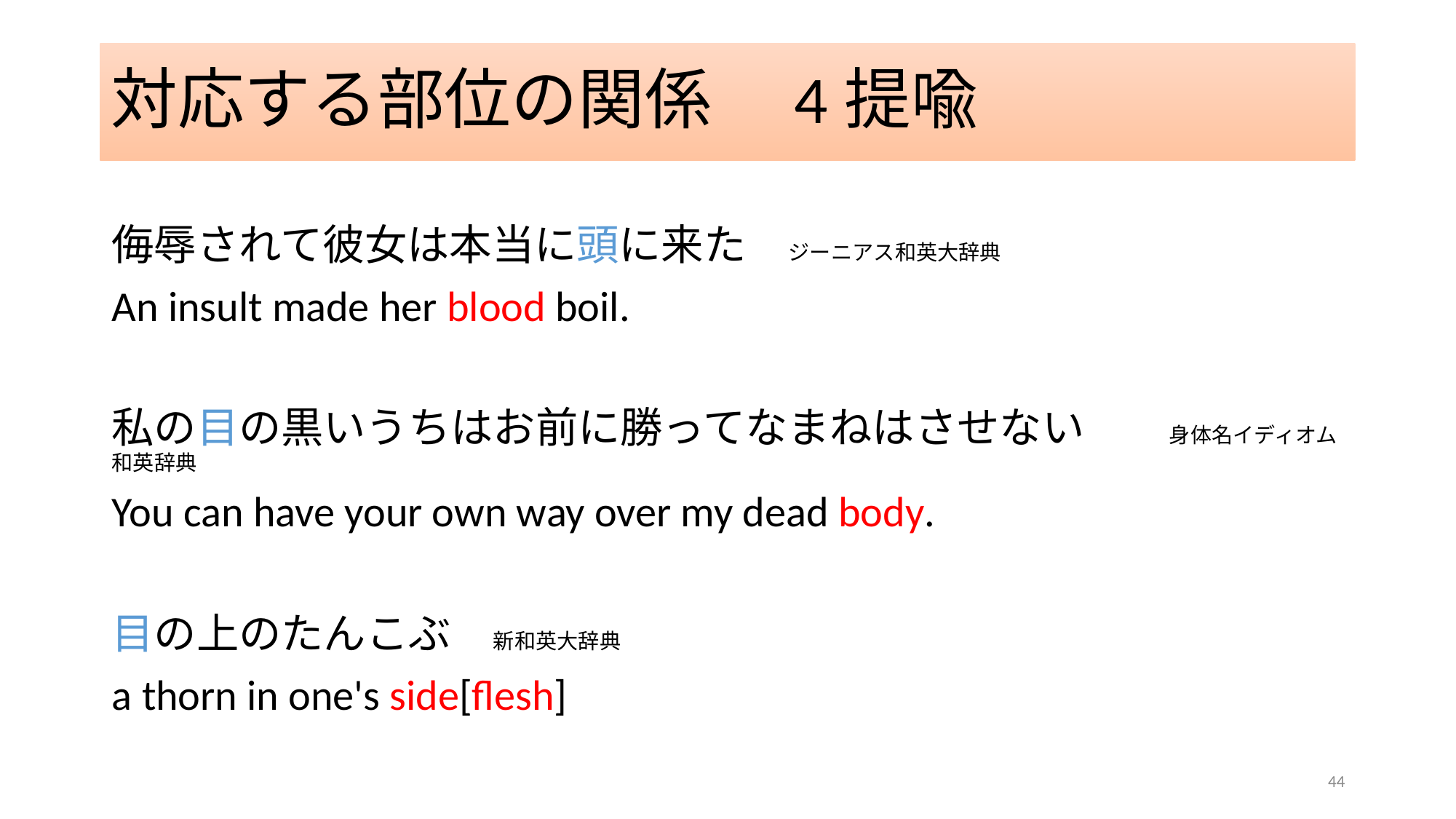

# 対応する部位の関係　4提喩
侮辱されて彼女は本当に頭に来た　ジーニアス和英大辞典
An insult made her blood boil.

私の目の黒いうちはお前に勝ってなまねはさせない　　身体名イディオム和英辞典
You can have your own way over my dead body.

目の上のたんこぶ　新和英大辞典
a thorn in one's side[flesh]

44